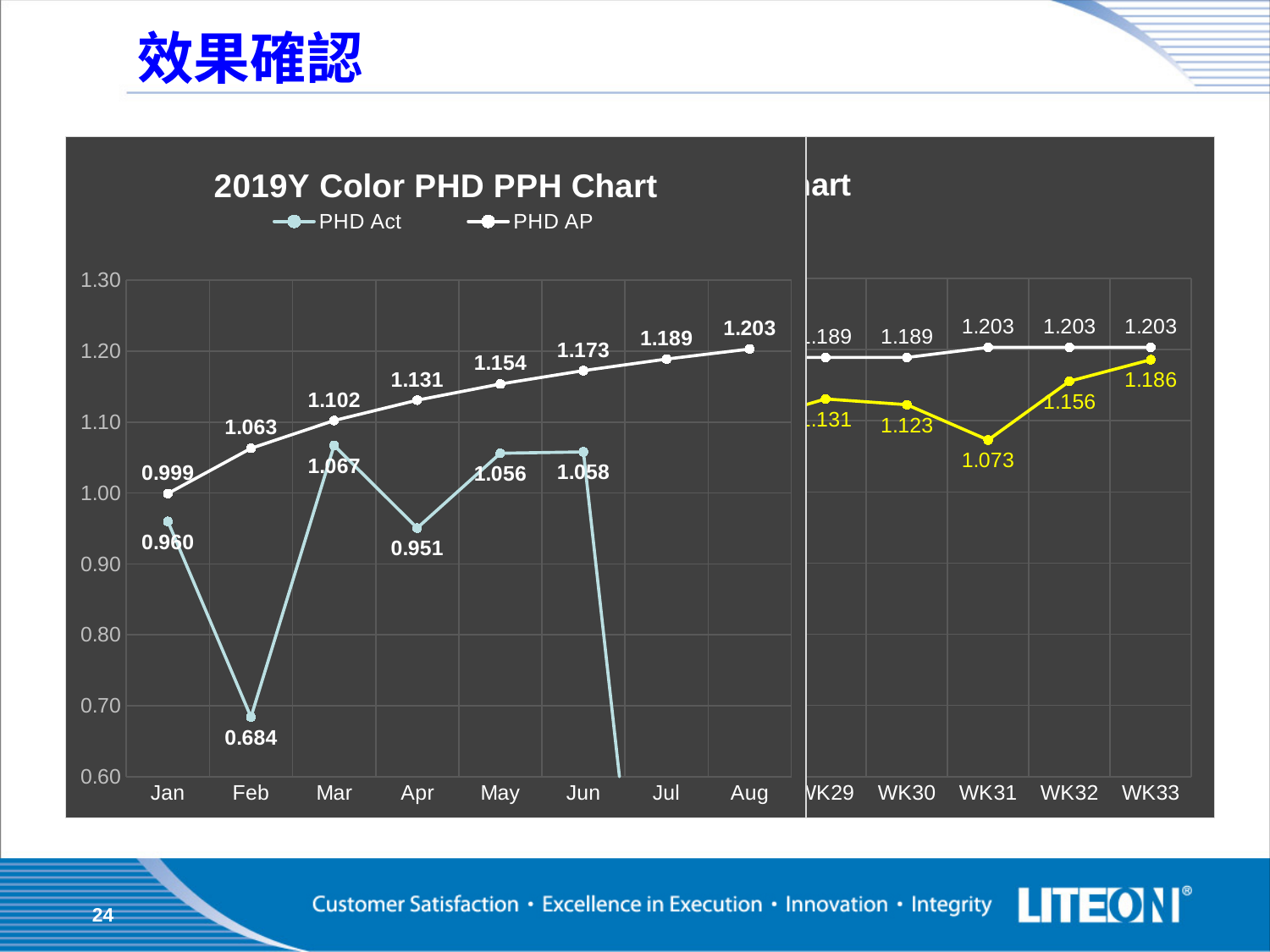

# 效果確認

### Chart: 2019Y Color PHD PPH Chart

| Category | PHD AP | PHD Act |
|---|---|---|
| Jan | 0.999306037473977 | 0.9600000000000002 |
| Feb | 1.06309152922763 | 0.684 |
| Mar | 1.10227474129824 | 1.0671249999999997 |
| Apr | 1.1309484353485504 | 0.950565627779125 |
| May | 1.153702152685 | 1.056 |
| Jun | 1.1726327035087705 | 1.058 |
| WK27 | 1.18888039029108 | 0.9787608225108227 |
| WK28 | 1.18888039029108 | 1.0972222222222219 |
| WK29 | 1.18888039029108 | 1.1306818181818181 |
| WK30 | 1.18888039029108 | 1.1225378787878793 |
| WK31 | 1.2031366333495195 | 1.072935606060606 |
| WK32 | 1.2031366333495195 | 1.155555555555556 |
| WK33 | 1.2031366333495195 | 1.1858465608465611 |

[unsupported chart]

24